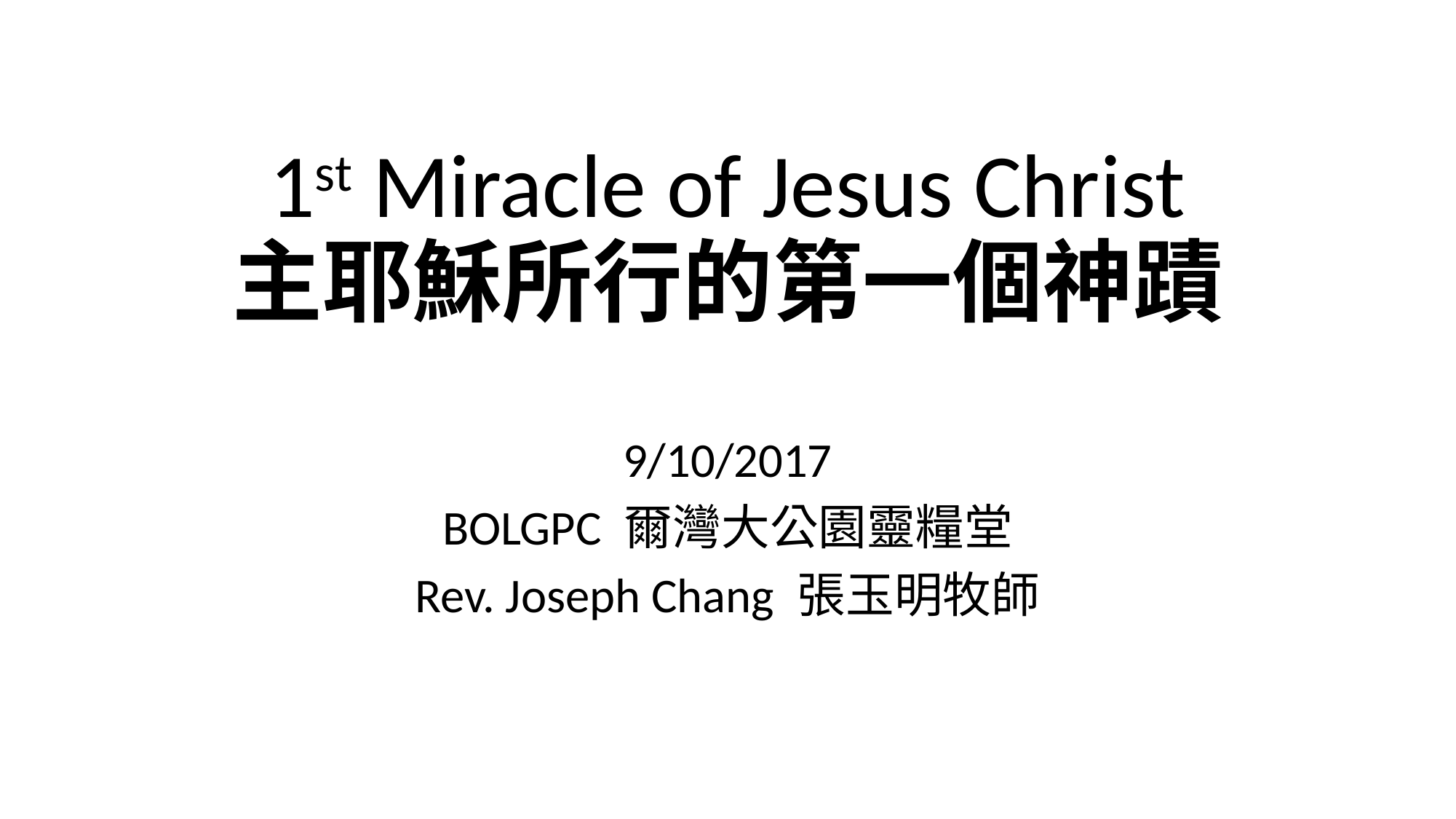

# 1st Miracle of Jesus Christ 主耶穌所行的第一個神蹟
9/10/2017
BOLGPC 爾灣大公園靈糧堂
Rev. Joseph Chang 張玉明牧師